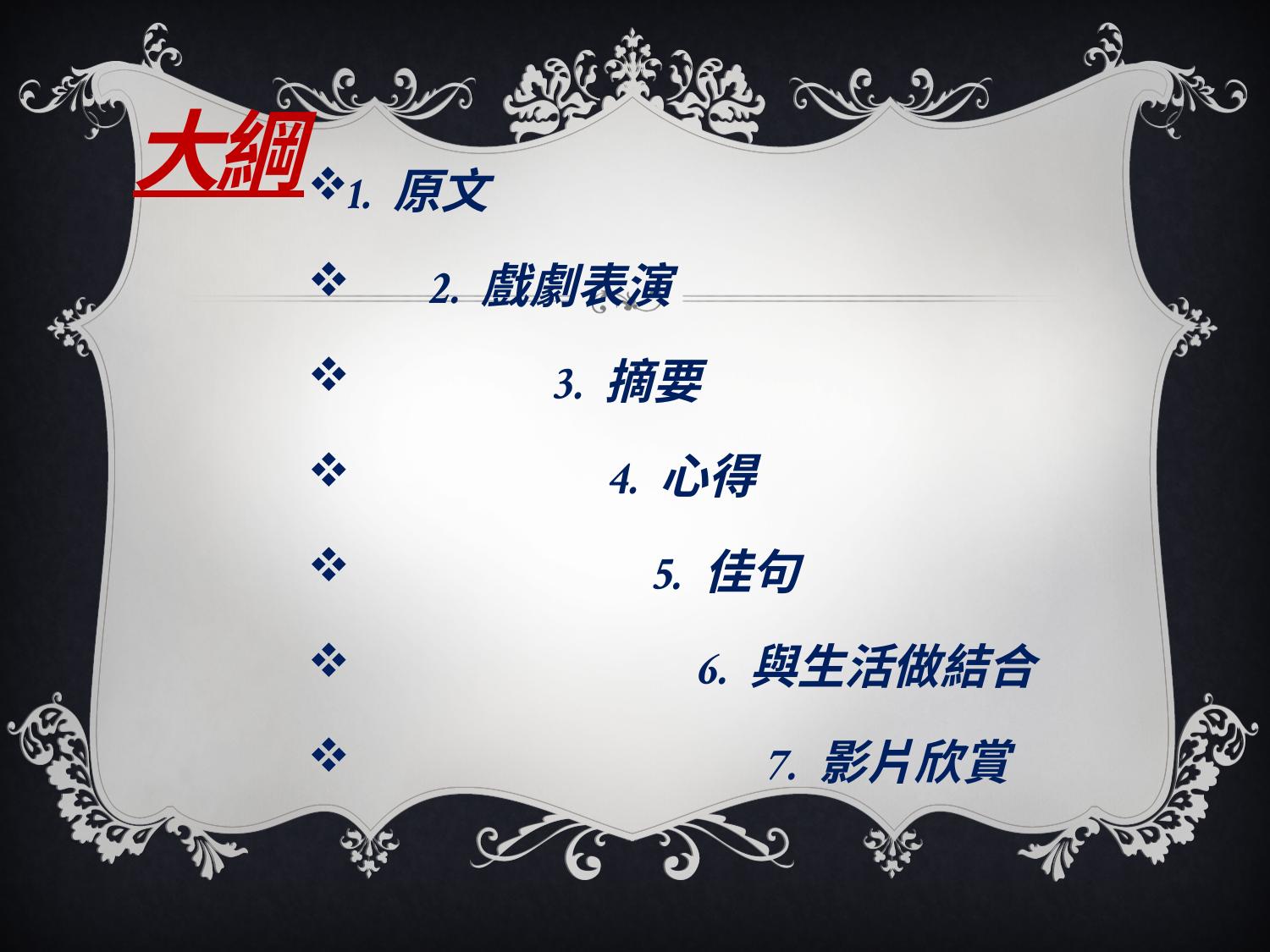

# 大綱
1. 原文
         2. 戲劇表演
                       3. 摘要
                             4. 心得
                                  5. 佳句
                                       6. 與生活做結合
                                               7. 影片欣賞